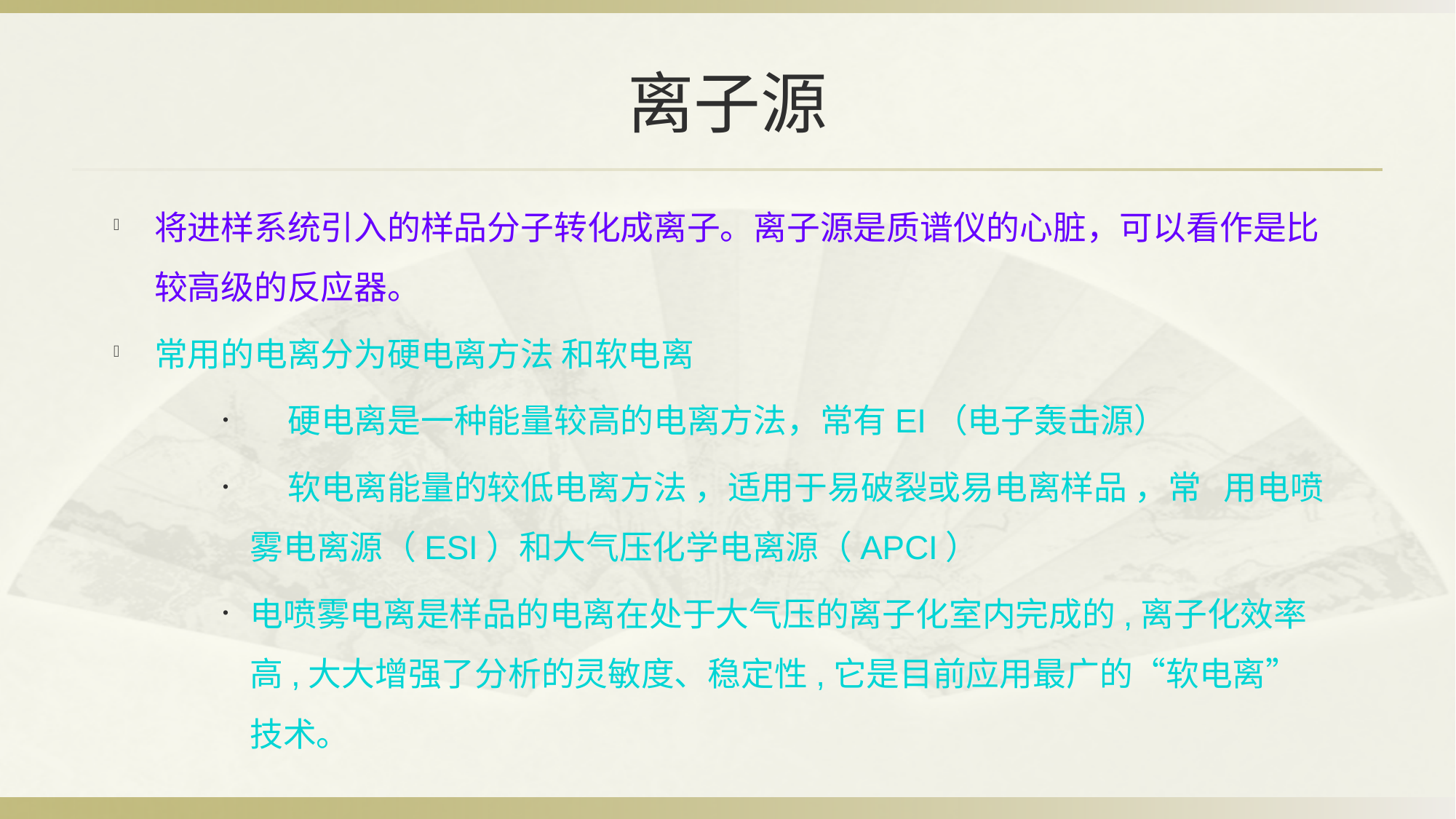

# 离子源
将进样系统引入的样品分子转化成离子。离子源是质谱仪的心脏，可以看作是比较高级的反应器。
常用的电离分为硬电离方法 和软电离
    硬电离是一种能量较高的电离方法，常有EI（电子轰击源）
    软电离能量的较低电离方法 ，适用于易破裂或易电离样品 ，常   用电喷雾电离源（ESI）和大气压化学电离源（APCI）
电喷雾电离是样品的电离在处于大气压的离子化室内完成的,离子化效率高,大大增强了分析的灵敏度、稳定性,它是目前应用最广的“软电离”技术。